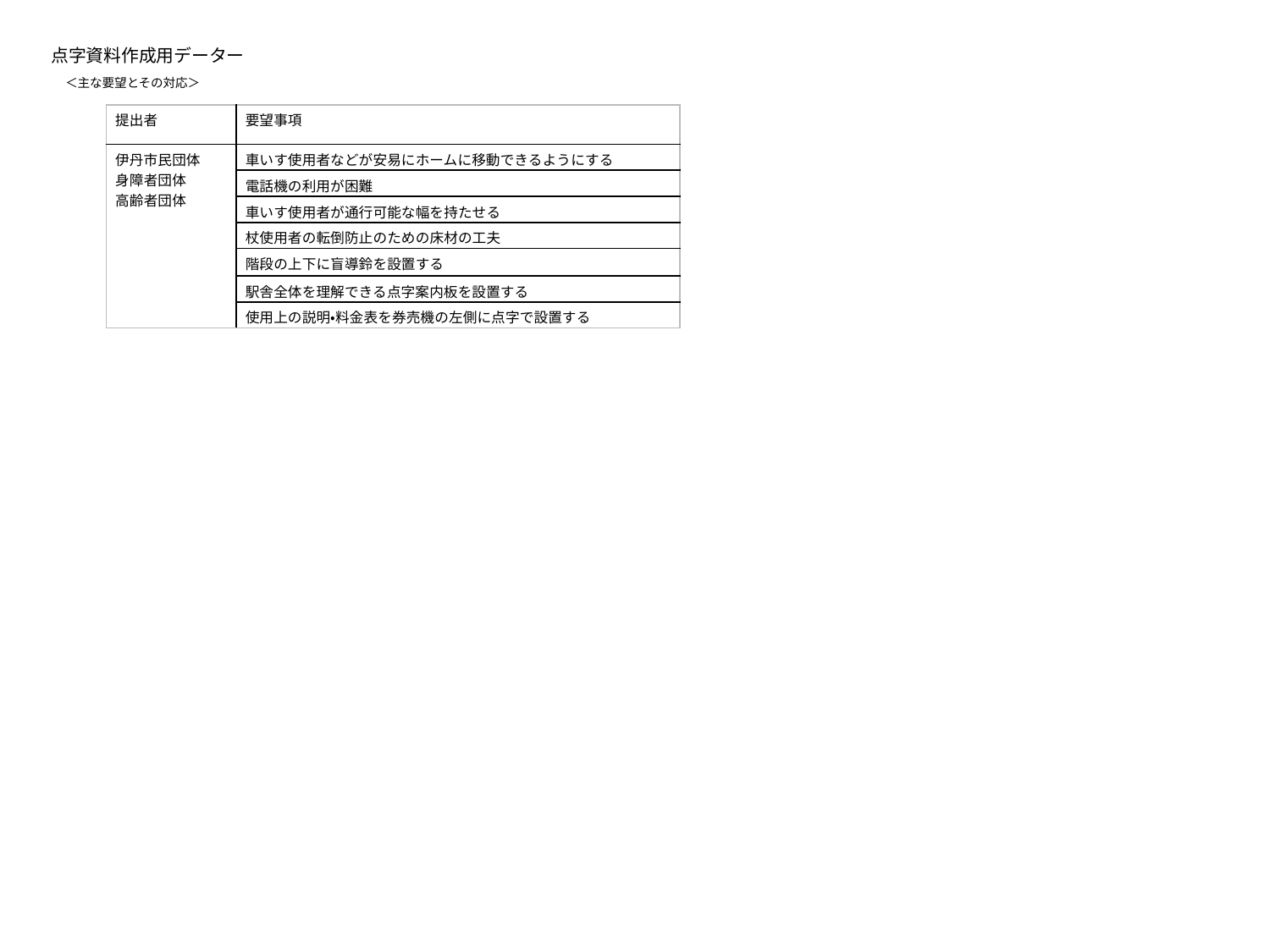

点字資料作成用データー

＜主な要望とその対応＞
| 提出者 | 要望事項 |
| --- | --- |
| 伊丹市民団体 身障者団体 高齢者団体 | 車いす使用者などが安易にホームに移動できるようにする |
|  | 電話機の利用が困難 |
|  | 車いす使用者が通行可能な幅を持たせる |
|  | 杖使用者の転倒防止のための床材の工夫 |
|  | 階段の上下に盲導鈴を設置する |
|  | 駅舎全体を理解できる点字案内板を設置する |
|  | 使用上の説明・料金表を券売機の左側に点字で設置する |